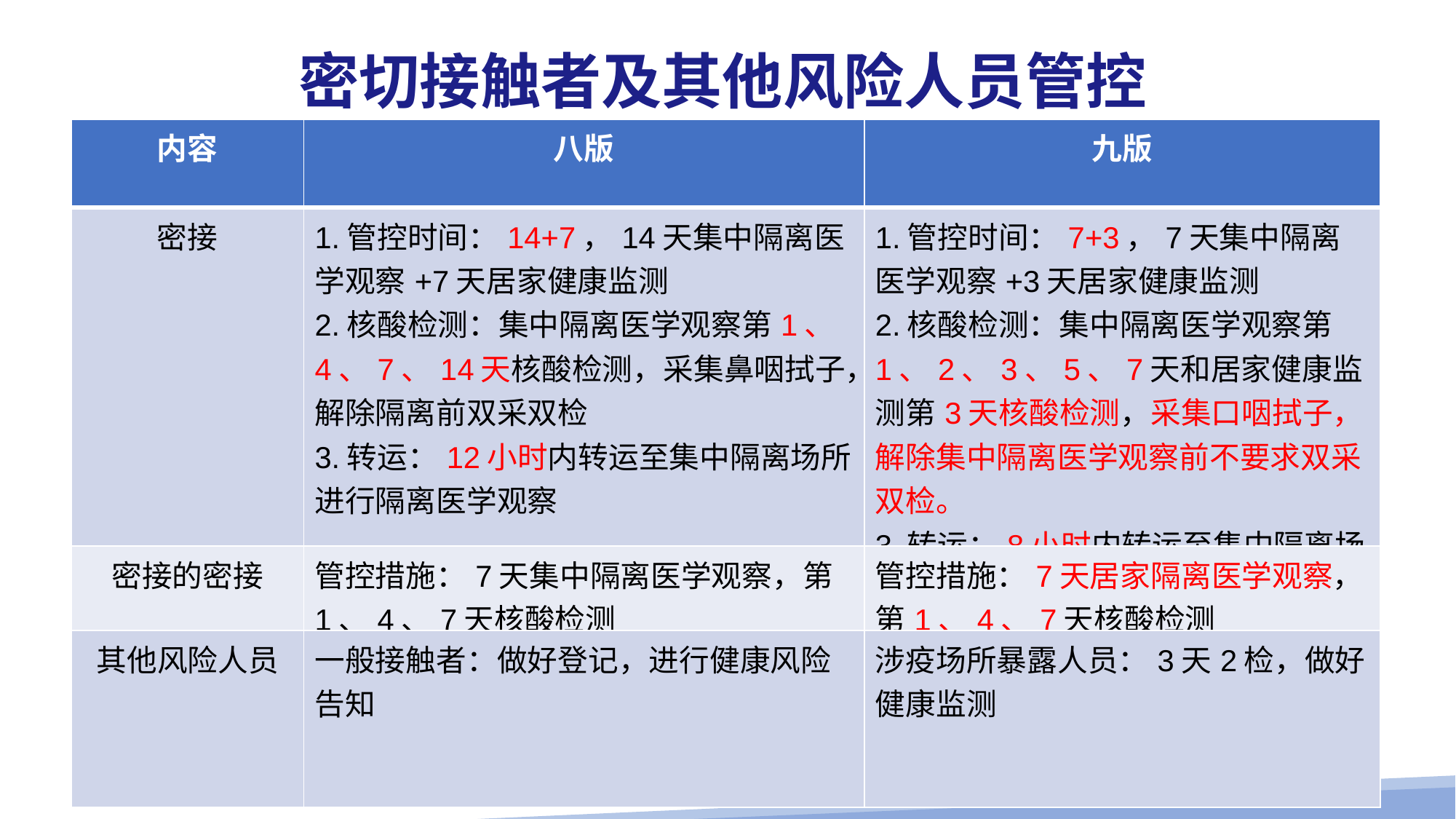

# 密切接触者及其他风险人员管控
| 内容 | 八版 | 九版 |
| --- | --- | --- |
| 密接 | 1.管控时间：14+7，14天集中隔离医学观察+7天居家健康监测 2.核酸检测：集中隔离医学观察第1、4、7、14天核酸检测，采集鼻咽拭子，解除隔离前双采双检 3.转运：12小时内转运至集中隔离场所进行隔离医学观察 | 1.管控时间：7+3，7天集中隔离医学观察+3天居家健康监测 2.核酸检测：集中隔离医学观察第1、2、3、5、7天和居家健康监测第3天核酸检测，采集口咽拭子，解除集中隔离医学观察前不要求双采双检。 3.转运：8小时内转运至集中隔离场所 |
| 密接的密接 | 管控措施：7天集中隔离医学观察，第1、4、7天核酸检测 | 管控措施：7天居家隔离医学观察，第1、4、7天核酸检测 |
| 其他风险人员 | 一般接触者：做好登记，进行健康风险告知 | 涉疫场所暴露人员：3天2检，做好健康监测 |
https://www.cdc.gov/coronavirus/2019-ncov/covid-data/investigations-discovery/hospitalization-death-by-age.html